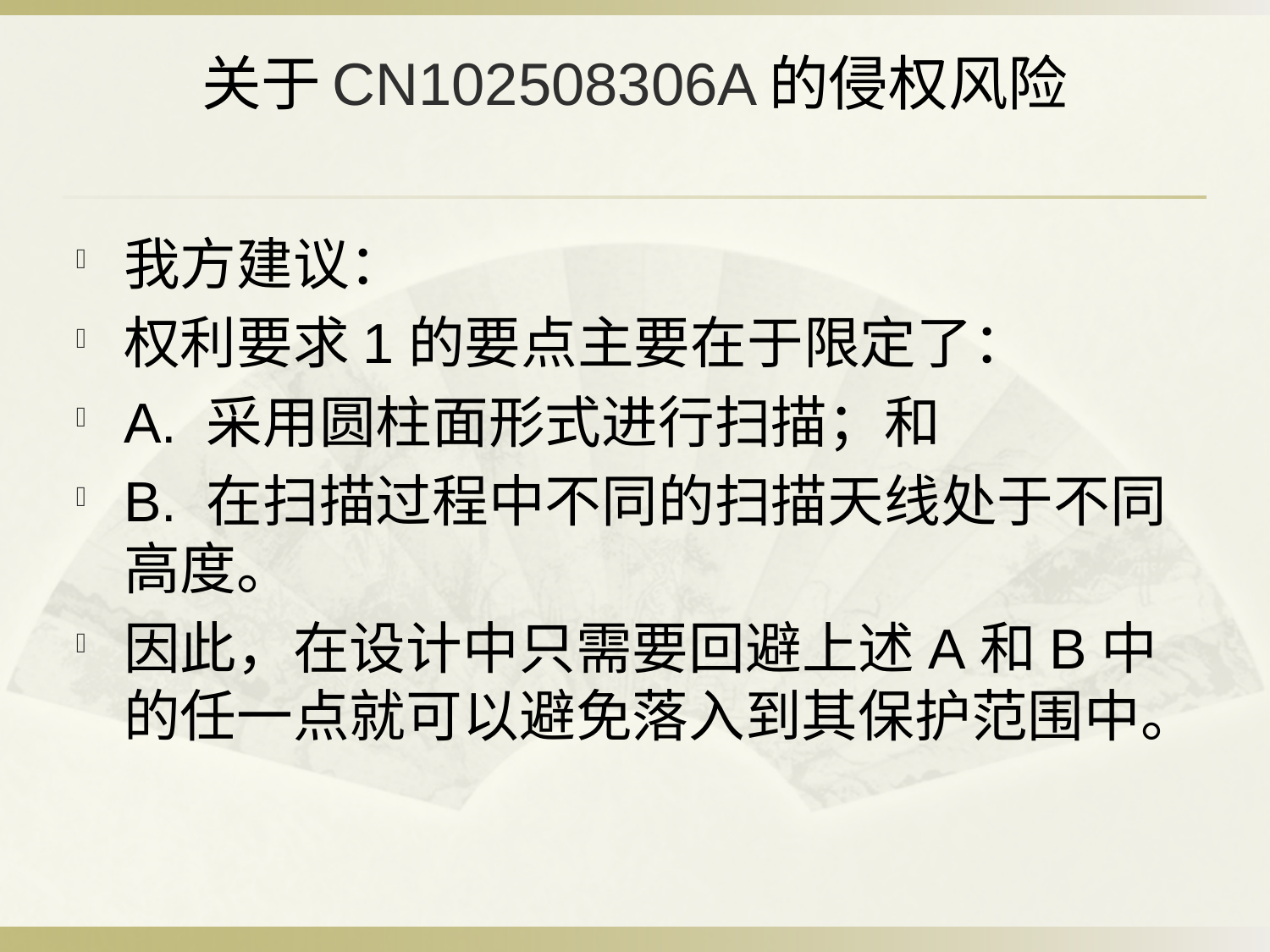

# 关于CN102508306A的侵权风险
我方建议：
权利要求1的要点主要在于限定了：
A. 采用圆柱面形式进行扫描；和
B. 在扫描过程中不同的扫描天线处于不同高度。
因此，在设计中只需要回避上述A和B中的任一点就可以避免落入到其保护范围中。